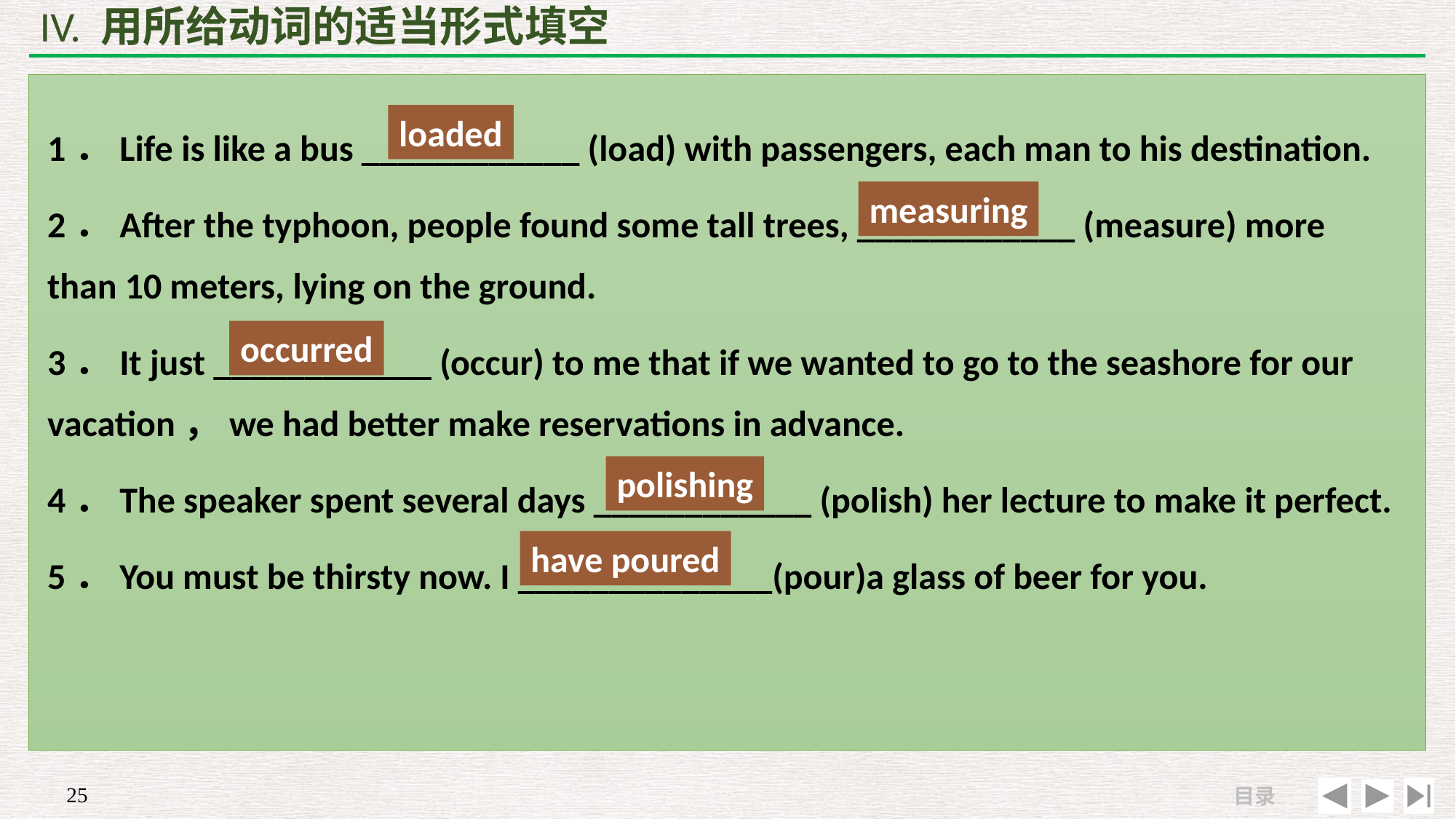

# IV. 用所给动词的适当形式填空

1．Life is like a bus ____________ (load) with passengers, each man to his destination.
2．After the typhoon, people found some tall trees, ____________ (measure) more than 10 meters, lying on the ground.
3．It just ____________ (occur) to me that if we wanted to go to the seashore for our vacation，we had better make reservations in advance.
4．The speaker spent several days ____________ (polish) her lecture to make it perfect.
5．You must be thirsty now. I ______________(pour)a glass of beer for you.
loaded
measuring
occurred
polishing
have poured